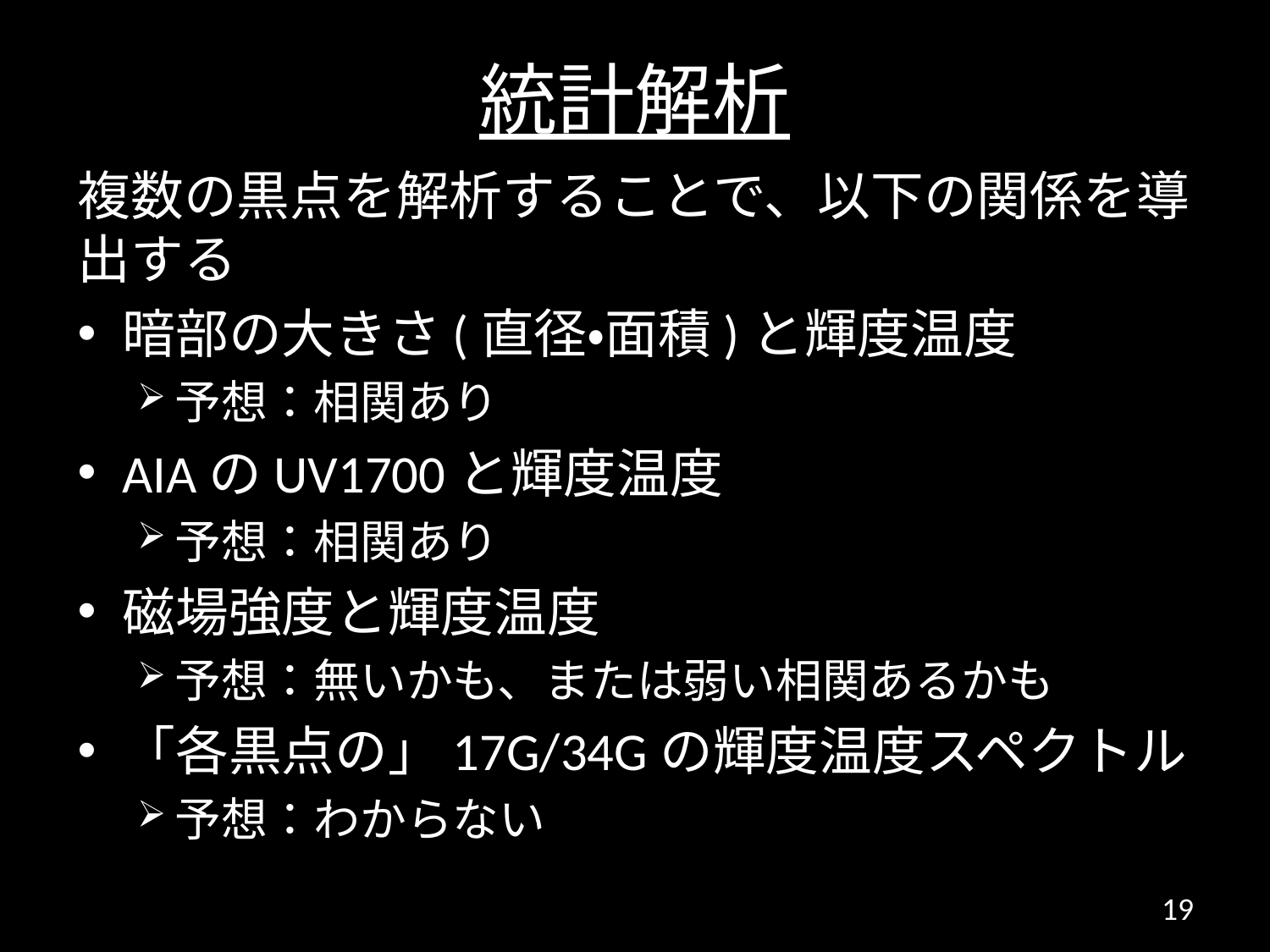

# 統計解析
複数の黒点を解析することで、以下の関係を導出する
暗部の大きさ(直径・面積)と輝度温度
予想：相関あり
AIAのUV1700と輝度温度
予想：相関あり
磁場強度と輝度温度
予想：無いかも、または弱い相関あるかも
「各黒点の」17G/34Gの輝度温度スペクトル
予想：わからない
19